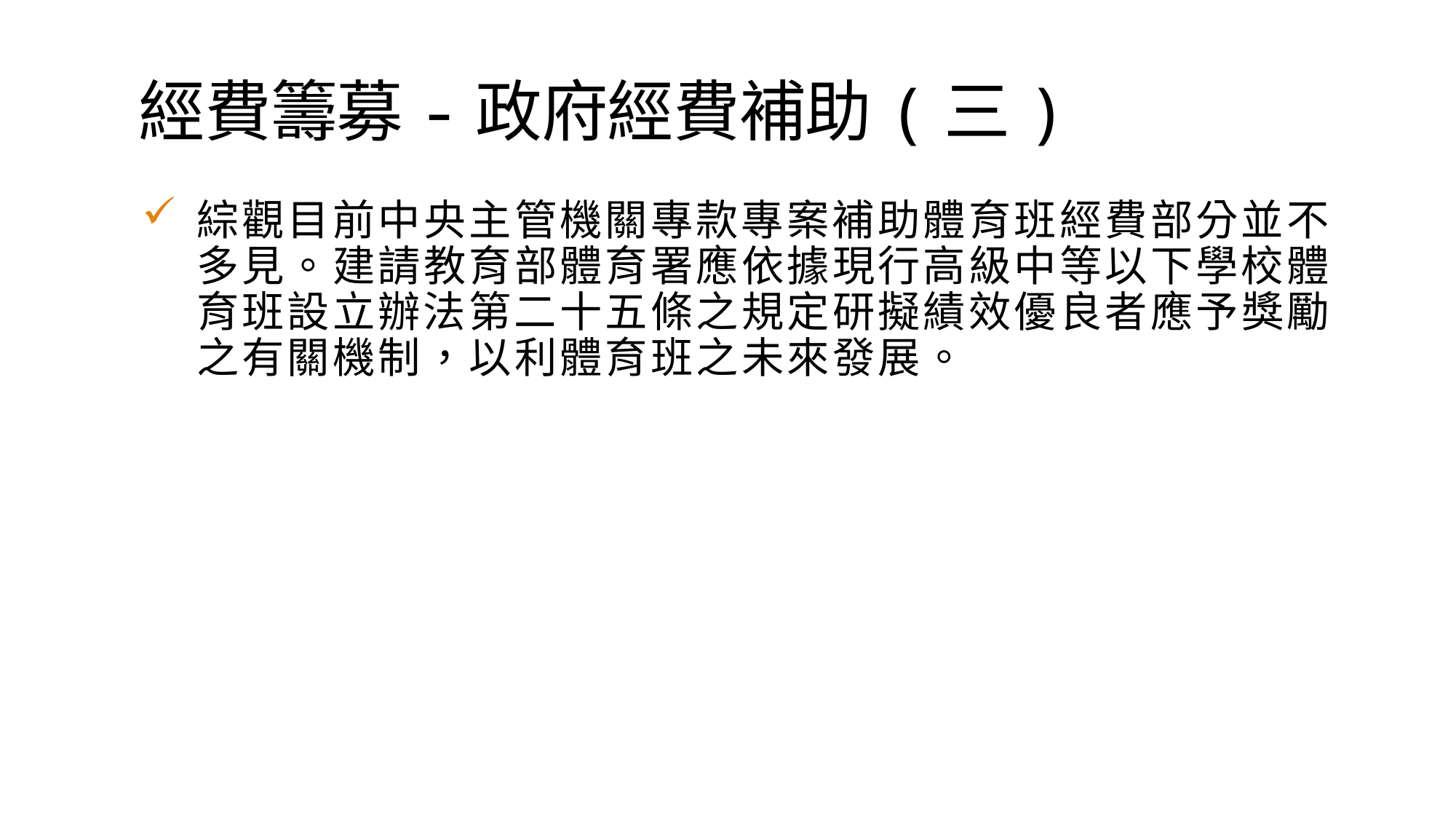

# 經費籌募-政府經費補助(三)
綜觀目前中央主管機關專款專案補助體育班經費部分並不多見。建請教育部體育署應依據現行高級中等以下學校體育班設立辦法第二十五條之規定研擬績效優良者應予獎勵之有關機制，以利體育班之未來發展。
31